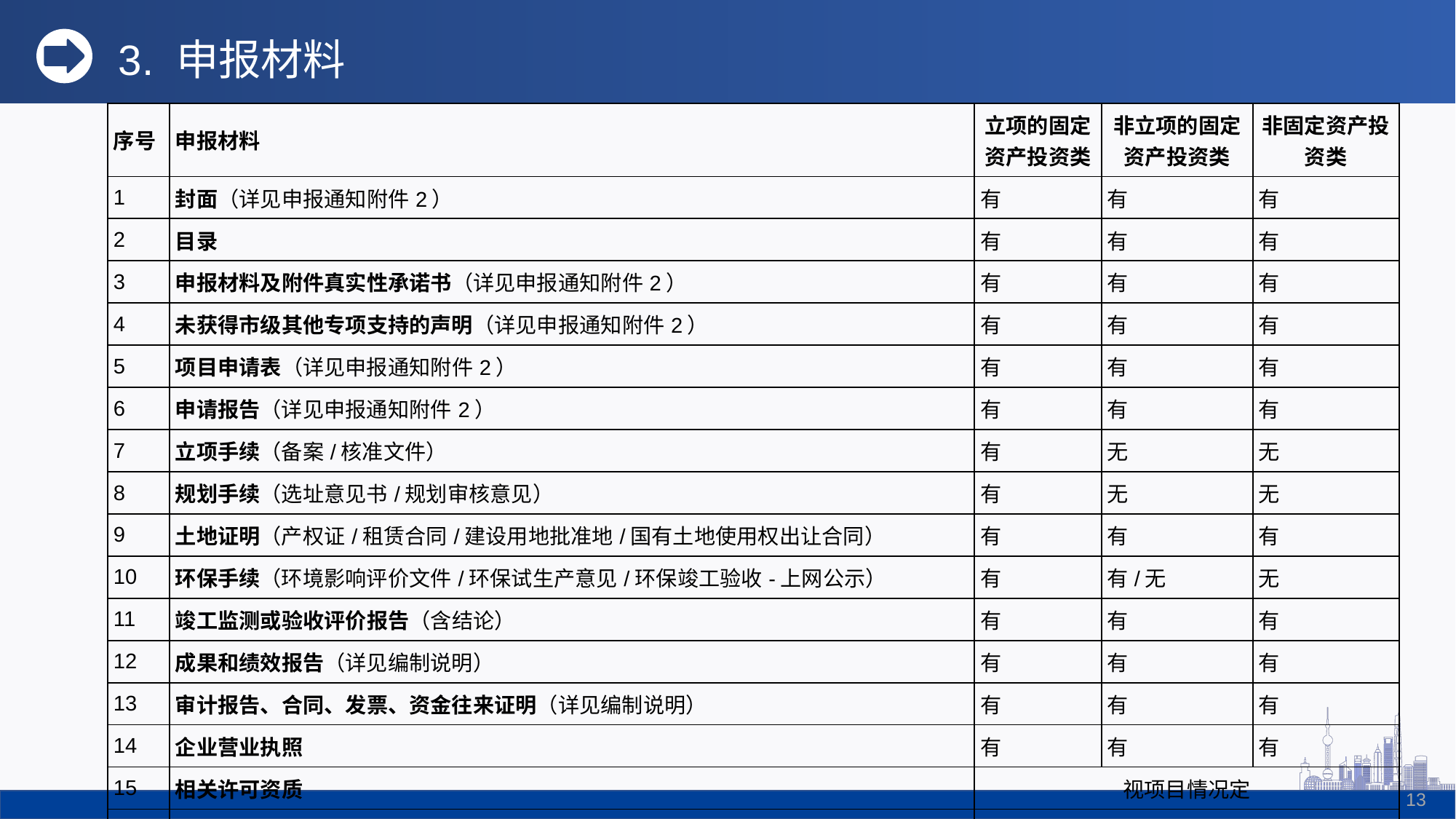

3. 申报材料
| 序号 | 申报材料 | 立项的固定资产投资类 | 非立项的固定资产投资类 | 非固定资产投资类 |
| --- | --- | --- | --- | --- |
| 1 | 封面（详见申报通知附件2） | 有 | 有 | 有 |
| 2 | 目录 | 有 | 有 | 有 |
| 3 | 申报材料及附件真实性承诺书（详见申报通知附件2） | 有 | 有 | 有 |
| 4 | 未获得市级其他专项支持的声明（详见申报通知附件2） | 有 | 有 | 有 |
| 5 | 项目申请表（详见申报通知附件2） | 有 | 有 | 有 |
| 6 | 申请报告（详见申报通知附件2） | 有 | 有 | 有 |
| 7 | 立项手续（备案/核准文件） | 有 | 无 | 无 |
| 8 | 规划手续（选址意见书/规划审核意见） | 有 | 无 | 无 |
| 9 | 土地证明（产权证/租赁合同/建设用地批准地/国有土地使用权出让合同） | 有 | 有 | 有 |
| 10 | 环保手续（环境影响评价文件/环保试生产意见/环保竣工验收-上网公示） | 有 | 有/无 | 无 |
| 11 | 竣工监测或验收评价报告（含结论） | 有 | 有 | 有 |
| 12 | 成果和绩效报告（详见编制说明） | 有 | 有 | 有 |
| 13 | 审计报告、合同、发票、资金往来证明（详见编制说明） | 有 | 有 | 有 |
| 14 | 企业营业执照 | 有 | 有 | 有 |
| 15 | 相关许可资质 | 视项目情况定 |  |  |
| 16 | 其他资料 | 视项目情况定 |  |  |